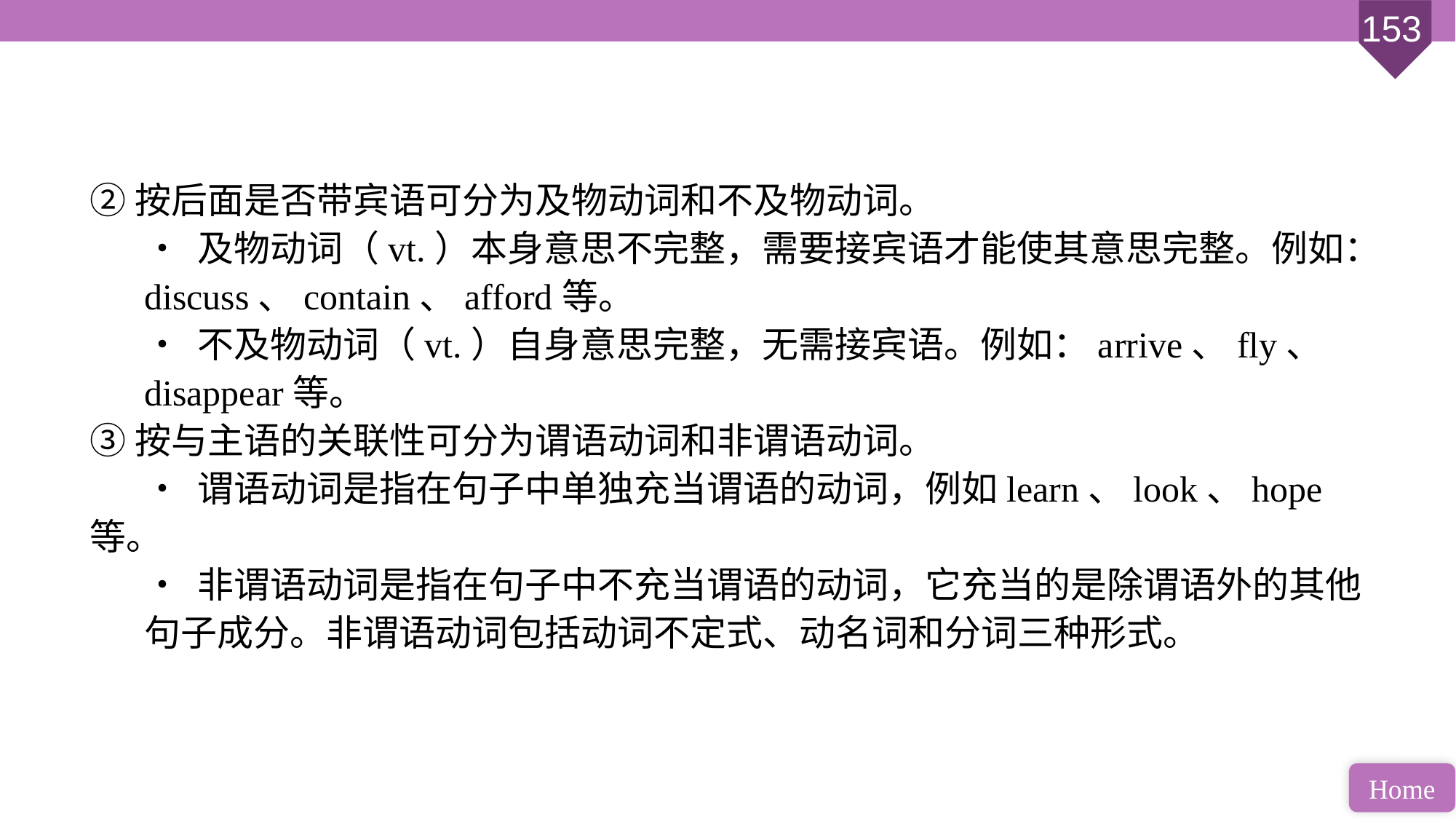

②按后面是否带宾语可分为及物动词和不及物动词。
• 及物动词（vt.）本身意思不完整，需要接宾语才能使其意思完整。例如：
discuss、contain、afford等。
• 不及物动词（vt.）自身意思完整，无需接宾语。例如：arrive、fly、
disappear等。
③按与主语的关联性可分为谓语动词和非谓语动词。
• 谓语动词是指在句子中单独充当谓语的动词，例如learn、look、hope等。
• 非谓语动词是指在句子中不充当谓语的动词，它充当的是除谓语外的其他
句子成分。非谓语动词包括动词不定式、动名词和分词三种形式。